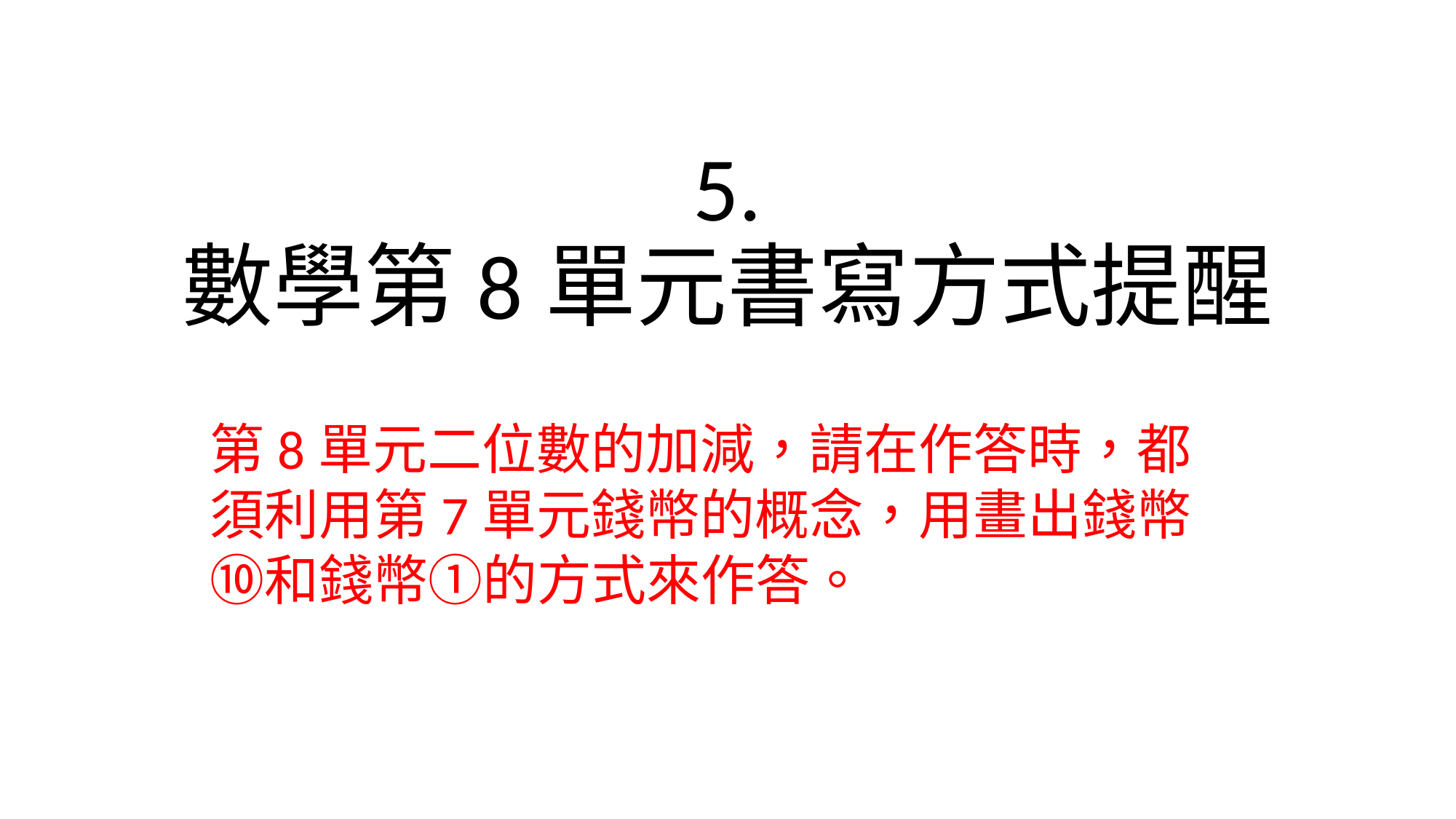

# 5. 數學第8單元書寫方式提醒
第8單元二位數的加減，請在作答時，都須利用第7單元錢幣的概念，用畫出錢幣⑩和錢幣①的方式來作答。